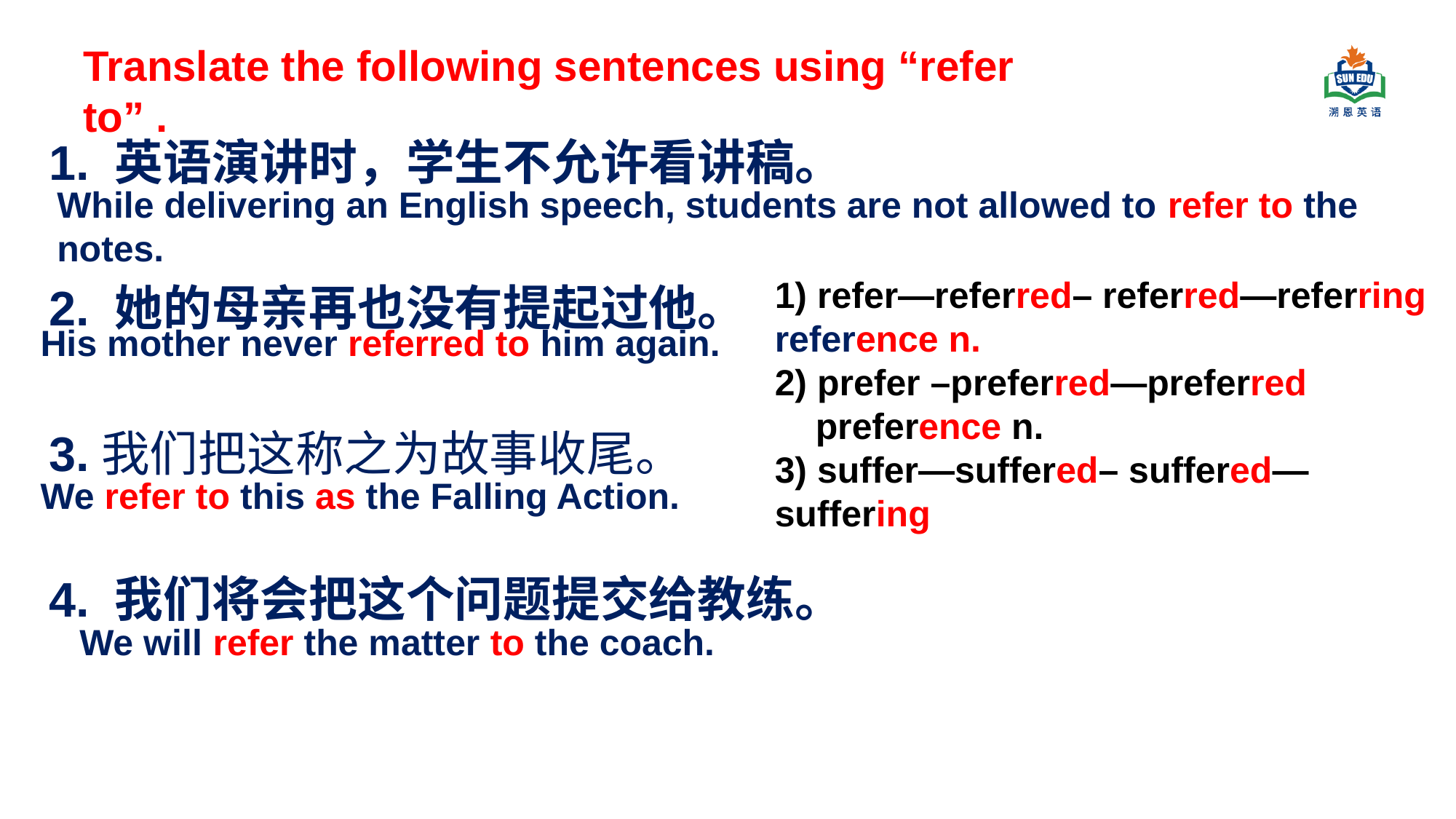

Translate the following sentences using “refer to” .
1. 英语演讲时，学生不允许看讲稿。
2. 她的母亲再也没有提起过他。
3.我们把这称之为故事收尾。
4. 我们将会把这个问题提交给教练。
While delivering an English speech, students are not allowed to refer to the notes.
1) refer—referred– referred—referring
reference n.
2) prefer –preferred—preferred
    preference n.
3) suffer—suffered– suffered—suffering
His mother never referred to him again.
We refer to this as the Falling Action.
We will refer the matter to the coach.